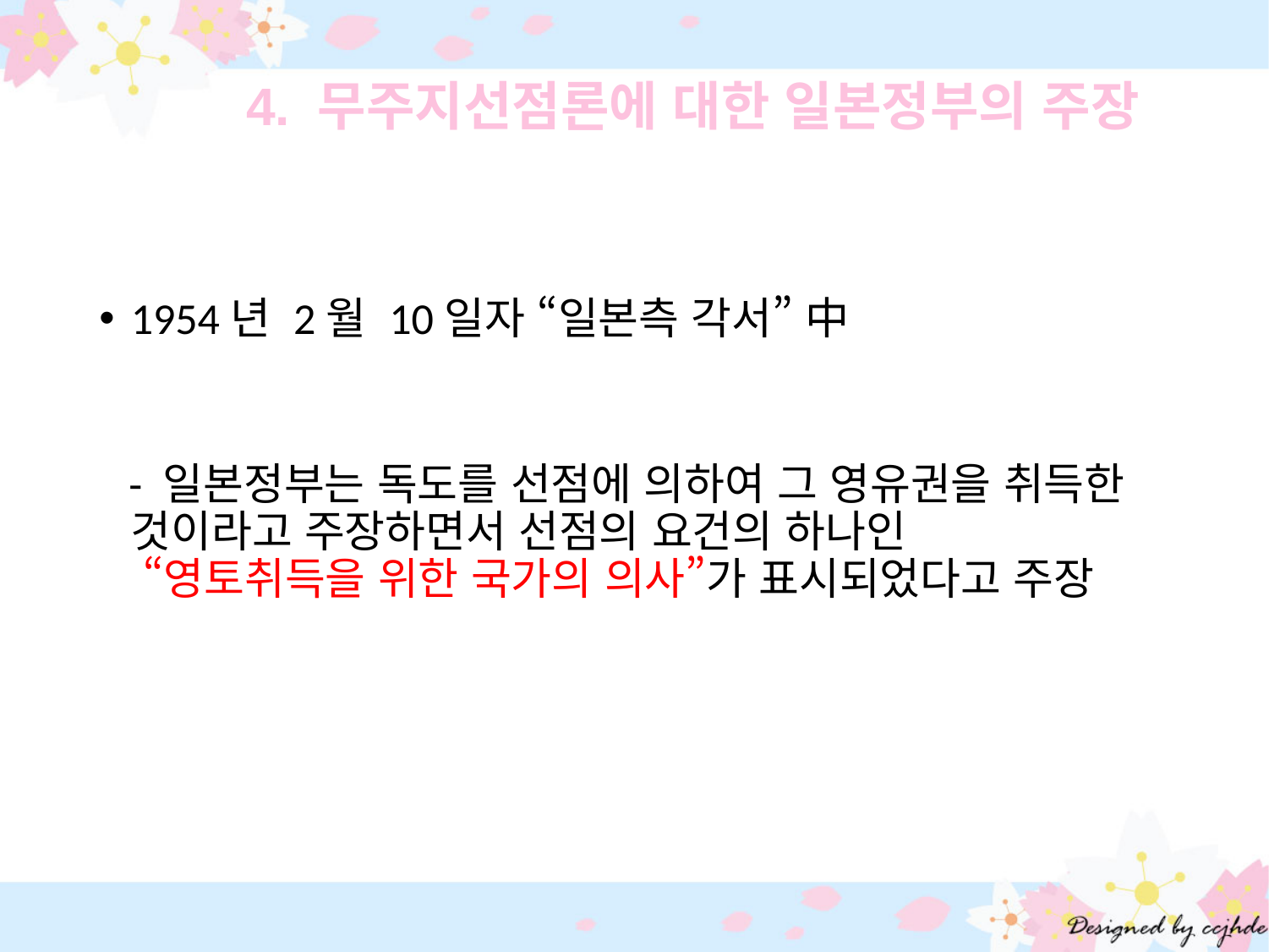

4. 무주지선점론에 대한 일본정부의 주장
1954년 2월 10일자 “일본측 각서” 中
   - 일본정부는 독도를 선점에 의하여 그 영유권을 취득한 것이라고 주장하면서 선점의 요건의 하나인
 “영토취득을 위한 국가의 의사”가 표시되었다고 주장